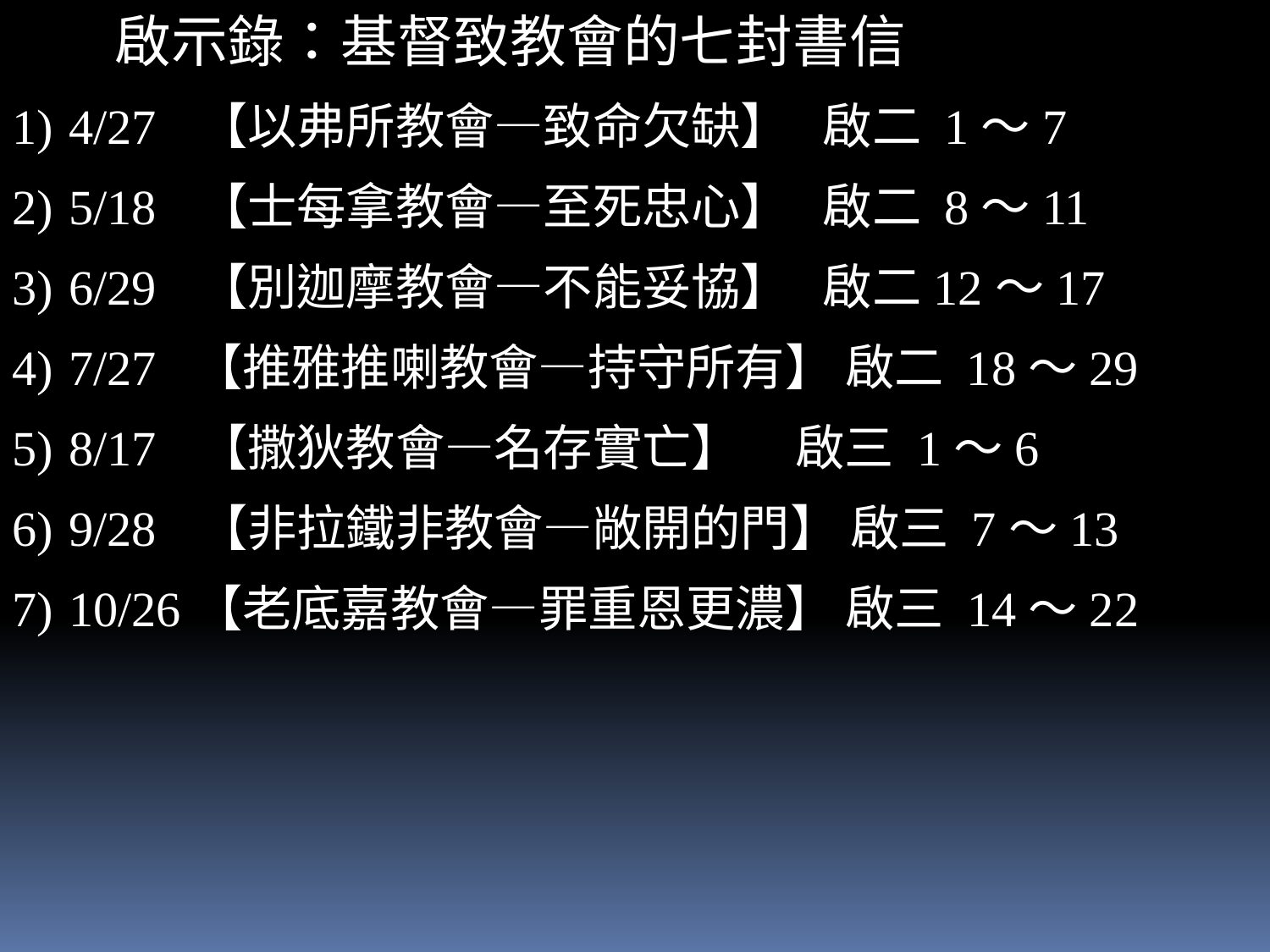

啟示錄：基督致教會的七封書信
4/27 【以弗所教會—致命欠缺】   啟二 1～7
5/18 【士每拿教會—至死忠心】   啟二 8～11
6/29 【別迦摩教會—不能妥協】   啟二12～17
7/27  【推雅推喇教會—持守所有】 啟二 18～29
8/17 【撒狄教會—名存實亡】     啟三 1～6
9/28 【非拉鐵非教會—敞開的門】 啟三 7～13
10/26【老底嘉教會—罪重恩更濃】 啟三 14～22